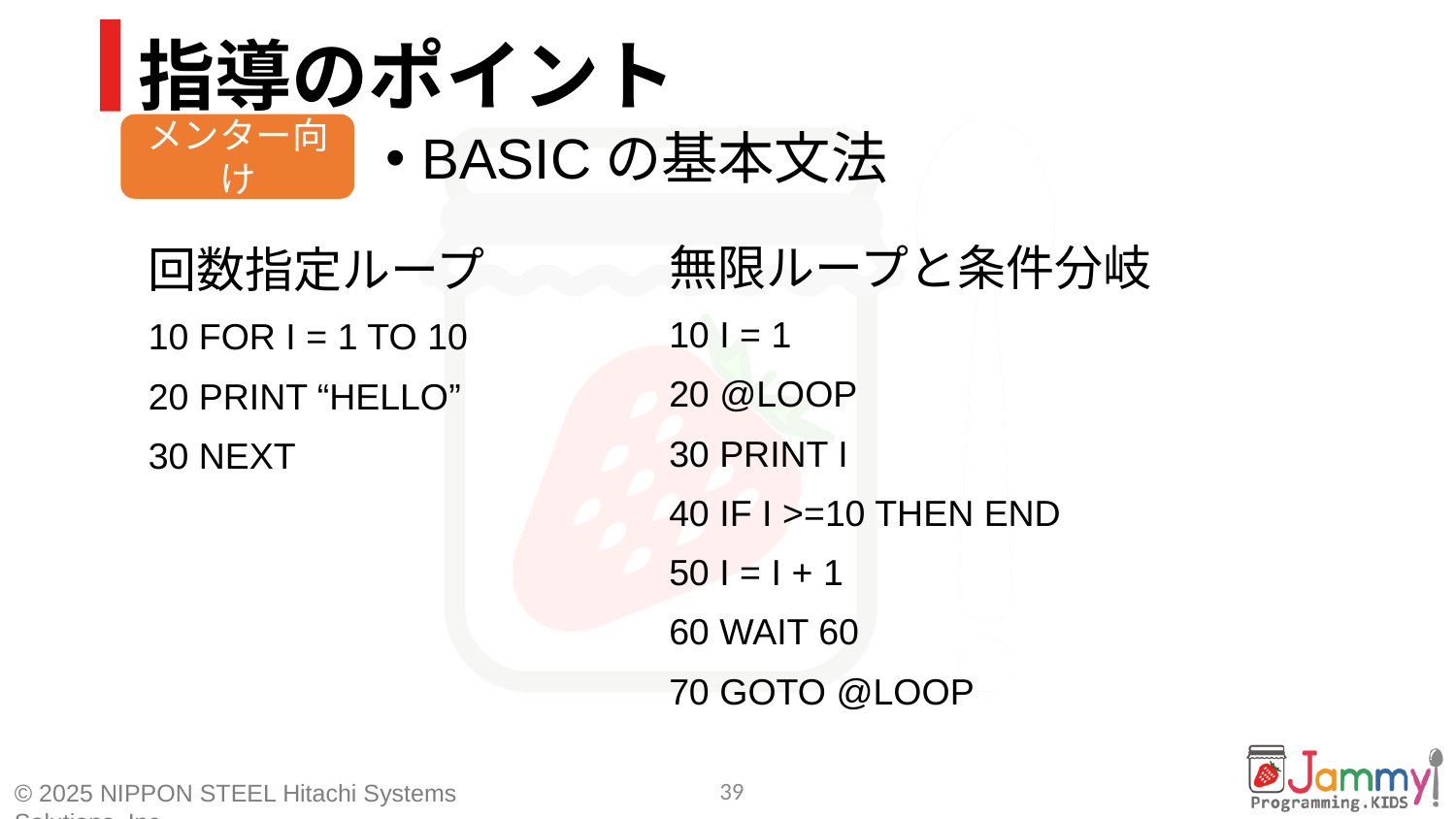

# 指導のポイント
BASICの基本文法
無限ループと条件分岐
10 I = 1
20 @LOOP
30 PRINT I
40 IF I >=10 THEN END
50 I = I + 1
60 WAIT 60
70 GOTO @LOOP
回数指定ループ
10 FOR I = 1 TO 10
20 PRINT “HELLO”
30 NEXT
39